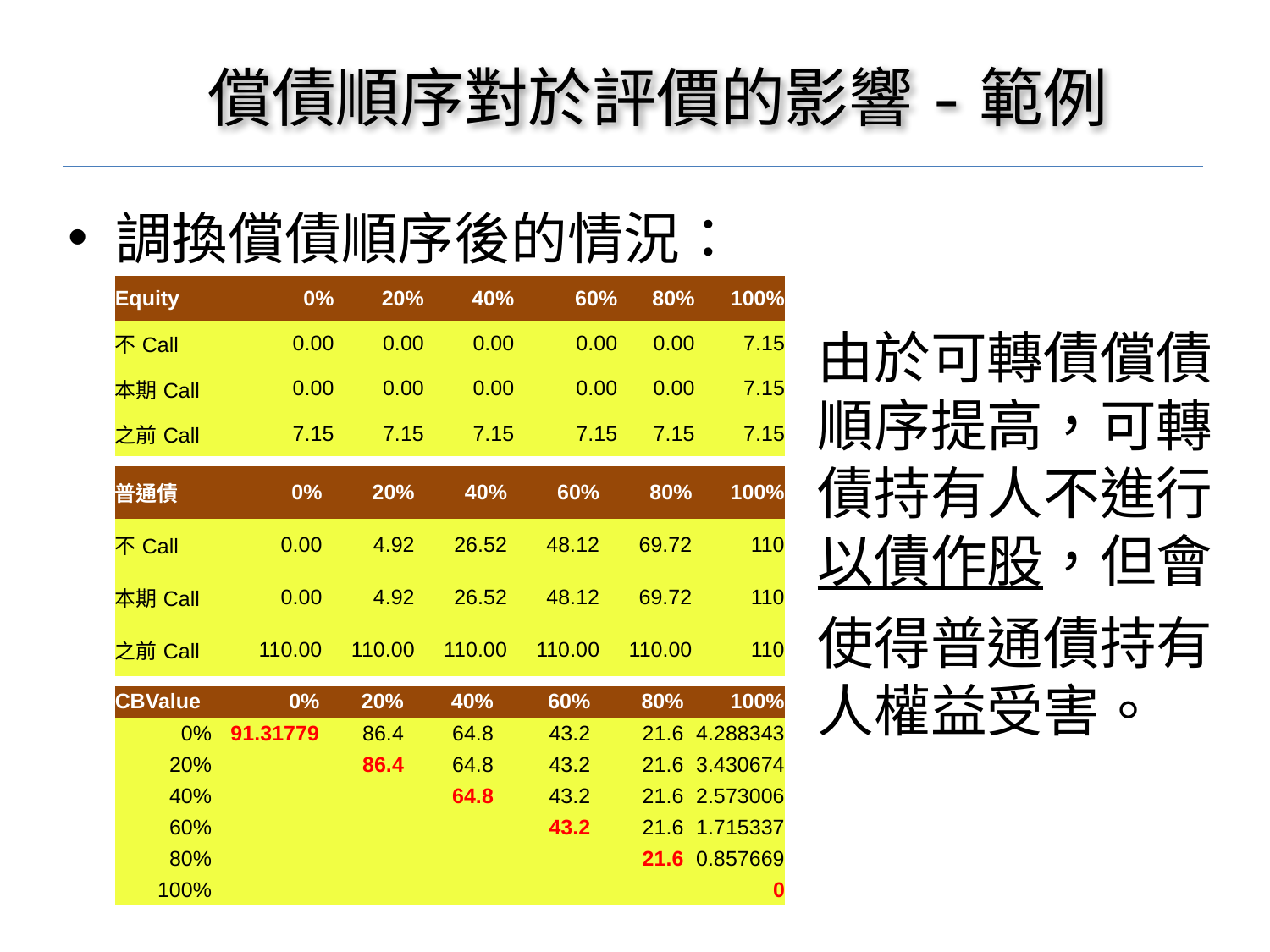

# 償債順序對於評價的影響-範例
調換償債順序後的情況：

| Equity | 0% | 20% | 40% | 60% | 80% | 100% |
| --- | --- | --- | --- | --- | --- | --- |
| 不Call | 0.00 | 0.00 | 0.00 | 0.00 | 0.00 | 7.15 |
| 本期Call | 0.00 | 0.00 | 0.00 | 0.00 | 0.00 | 7.15 |
| 之前Call | 7.15 | 7.15 | 7.15 | 7.15 | 7.15 | 7.15 |
由於可轉債償債順序提高，可轉債持有人不進行以債作股，但會使得普通債持有人權益受害。
| 普通債 | 0% | 20% | 40% | 60% | 80% | 100% |
| --- | --- | --- | --- | --- | --- | --- |
| 不Call | 0.00 | 4.92 | 26.52 | 48.12 | 69.72 | 110 |
| 本期Call | 0.00 | 4.92 | 26.52 | 48.12 | 69.72 | 110 |
| 之前Call | 110.00 | 110.00 | 110.00 | 110.00 | 110.00 | 110 |
| CBValue | 0% | 20% | 40% | 60% | 80% | 100% |
| --- | --- | --- | --- | --- | --- | --- |
| 0% | 91.31779 | 86.4 | 64.8 | 43.2 | 21.6 | 4.288343 |
| 20% |  | 86.4 | 64.8 | 43.2 | 21.6 | 3.430674 |
| 40% |  |  | 64.8 | 43.2 | 21.6 | 2.573006 |
| 60% |  |  |  | 43.2 | 21.6 | 1.715337 |
| 80% |  |  |  |  | 21.6 | 0.857669 |
| 100% |  |  |  |  |  | 0 |